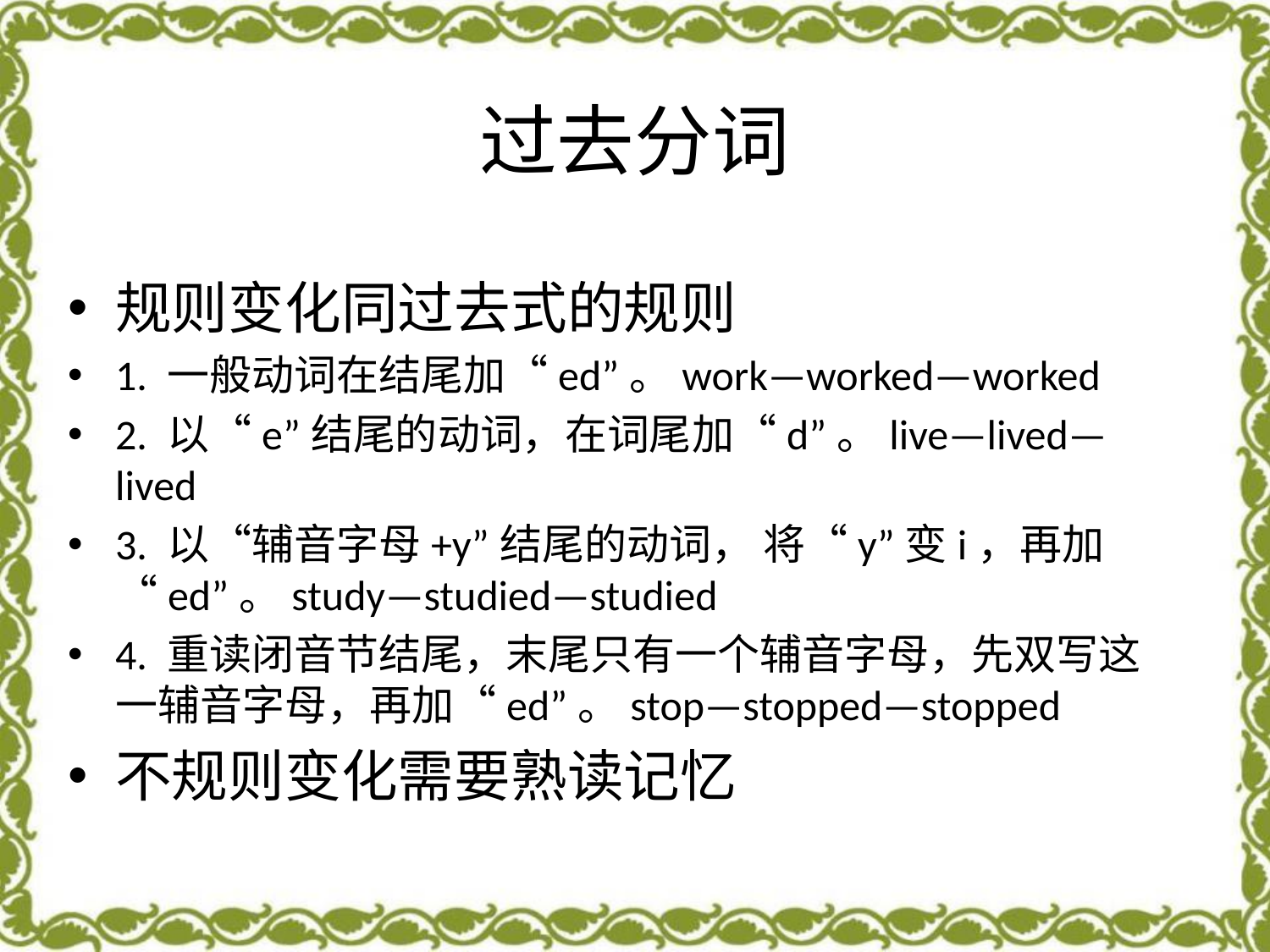

过去分词
规则变化同过去式的规则
1. 一般动词在结尾加“ed”。work—worked—worked
2. 以“e”结尾的动词，在词尾加“d”。live—lived—lived
3. 以“辅音字母+y”结尾的动词， 将“y”变i，再加“ed”。study—studied—studied
4. 重读闭音节结尾，末尾只有一个辅音字母，先双写这一辅音字母，再加“ed”。stop—stopped—stopped
不规则变化需要熟读记忆